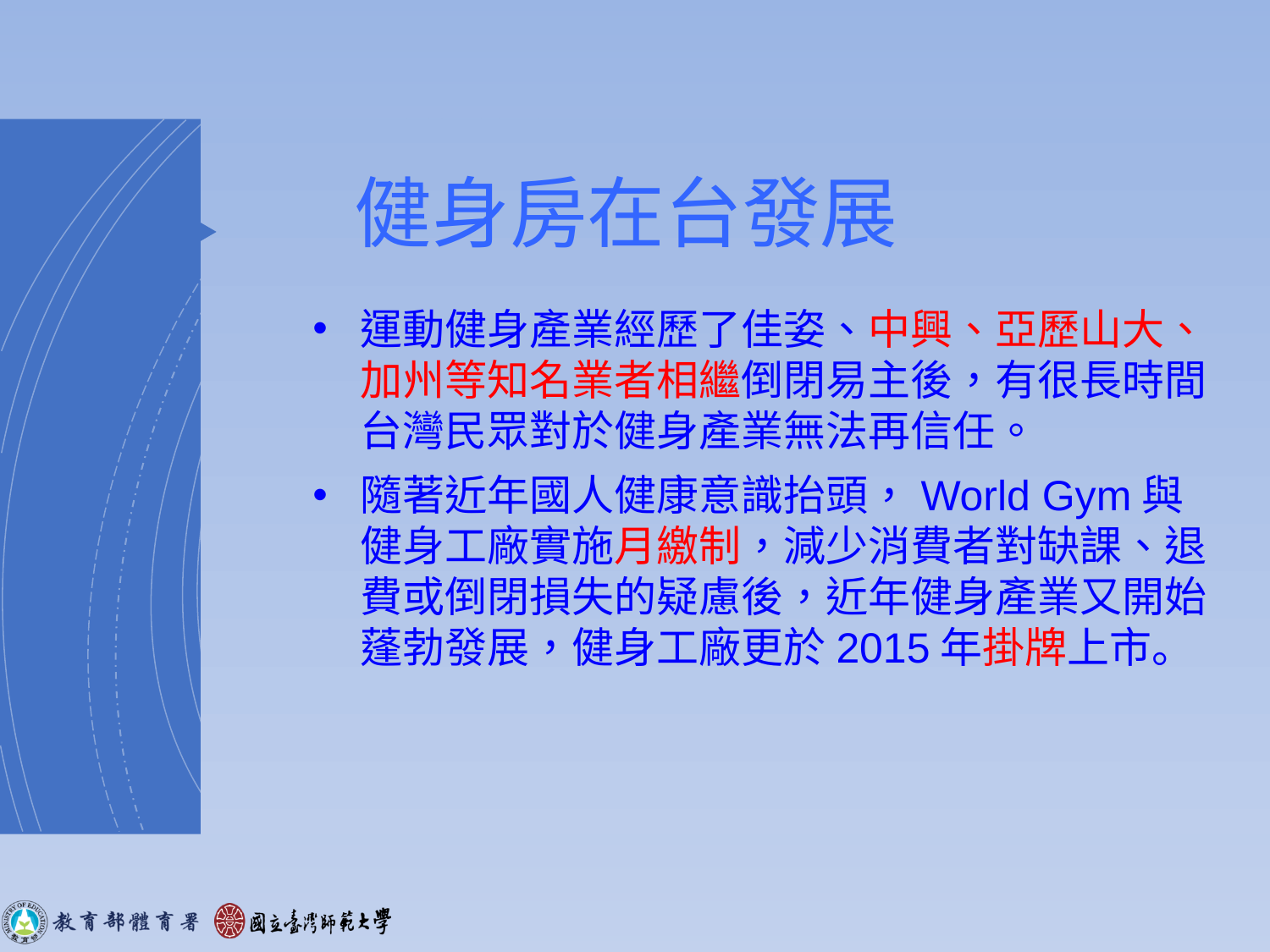

# 健身房在台發展

運動健身產業經歷了佳姿、中興、亞歷山大、加州等知名業者相繼倒閉易主後，有很長時間台灣民眾對於健身產業無法再信任。
隨著近年國人健康意識抬頭，World Gym與健身工廠實施月繳制，減少消費者對缺課、退費或倒閉損失的疑慮後，近年健身產業又開始蓬勃發展，健身工廠更於2015年掛牌上市。